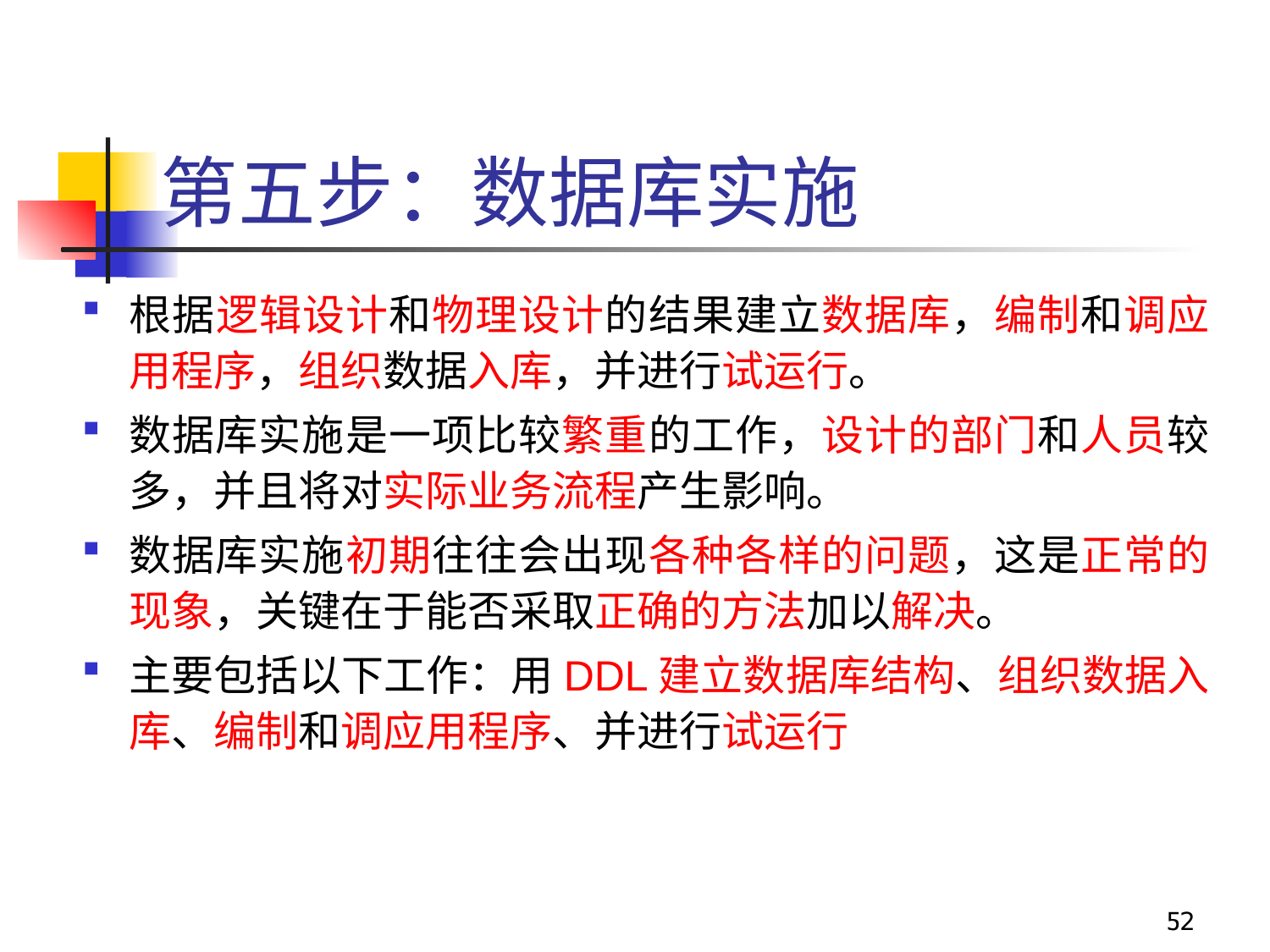

# 第五步：数据库实施
根据逻辑设计和物理设计的结果建立数据库，编制和调应用程序，组织数据入库，并进行试运行。
数据库实施是一项比较繁重的工作，设计的部门和人员较多，并且将对实际业务流程产生影响。
数据库实施初期往往会出现各种各样的问题，这是正常的现象，关键在于能否采取正确的方法加以解决。
主要包括以下工作：用DDL建立数据库结构、组织数据入库、编制和调应用程序、并进行试运行

52